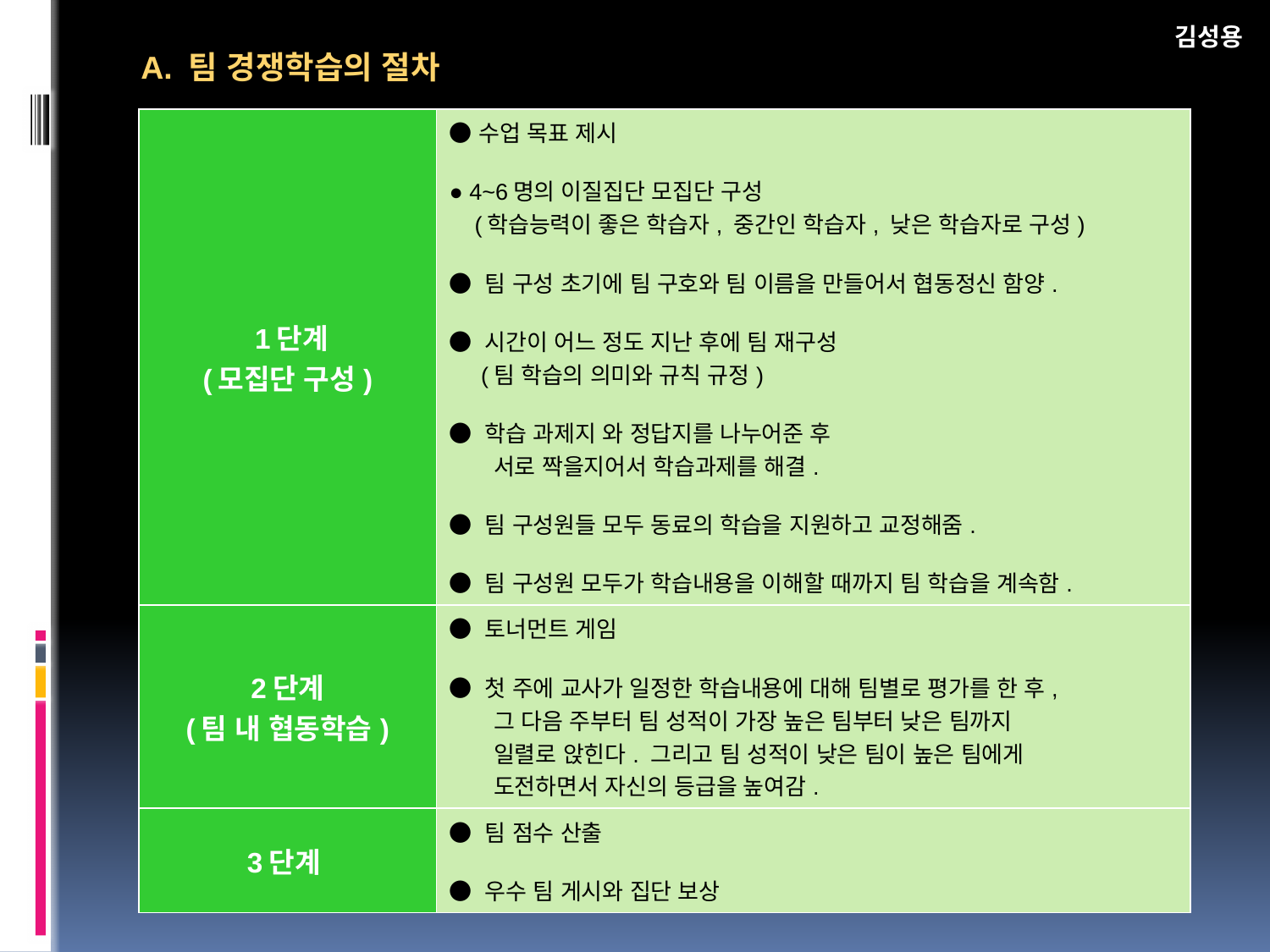

A. 팀 경쟁학습의 절차

김성용
| 1단계 (모집단 구성) | ●수업 목표 제시 ● 4~6명의 이질집단 모집단 구성 (학습능력이 좋은 학습자, 중간인 학습자, 낮은 학습자로 구성) ● 팀 구성 초기에 팀 구호와 팀 이름을 만들어서 협동정신 함양. ● 시간이 어느 정도 지난 후에 팀 재구성 (팀 학습의 의미와 규칙 규정) ● 학습 과제지 와 정답지를 나누어준 후 서로 짝을지어서 학습과제를 해결. ● 팀 구성원들 모두 동료의 학습을 지원하고 교정해줌. ● 팀 구성원 모두가 학습내용을 이해할 때까지 팀 학습을 계속함. |
| --- | --- |
| 2단계 (팀 내 협동학습) | ● 토너먼트 게임 ● 첫 주에 교사가 일정한 학습내용에 대해 팀별로 평가를 한 후, 그 다음 주부터 팀 성적이 가장 높은 팀부터 낮은 팀까지 일렬로 앉힌다. 그리고 팀 성적이 낮은 팀이 높은 팀에게 도전하면서 자신의 등급을 높여감. |
| 3단계 | ● 팀 점수 산출 ● 우수 팀 게시와 집단 보상 |